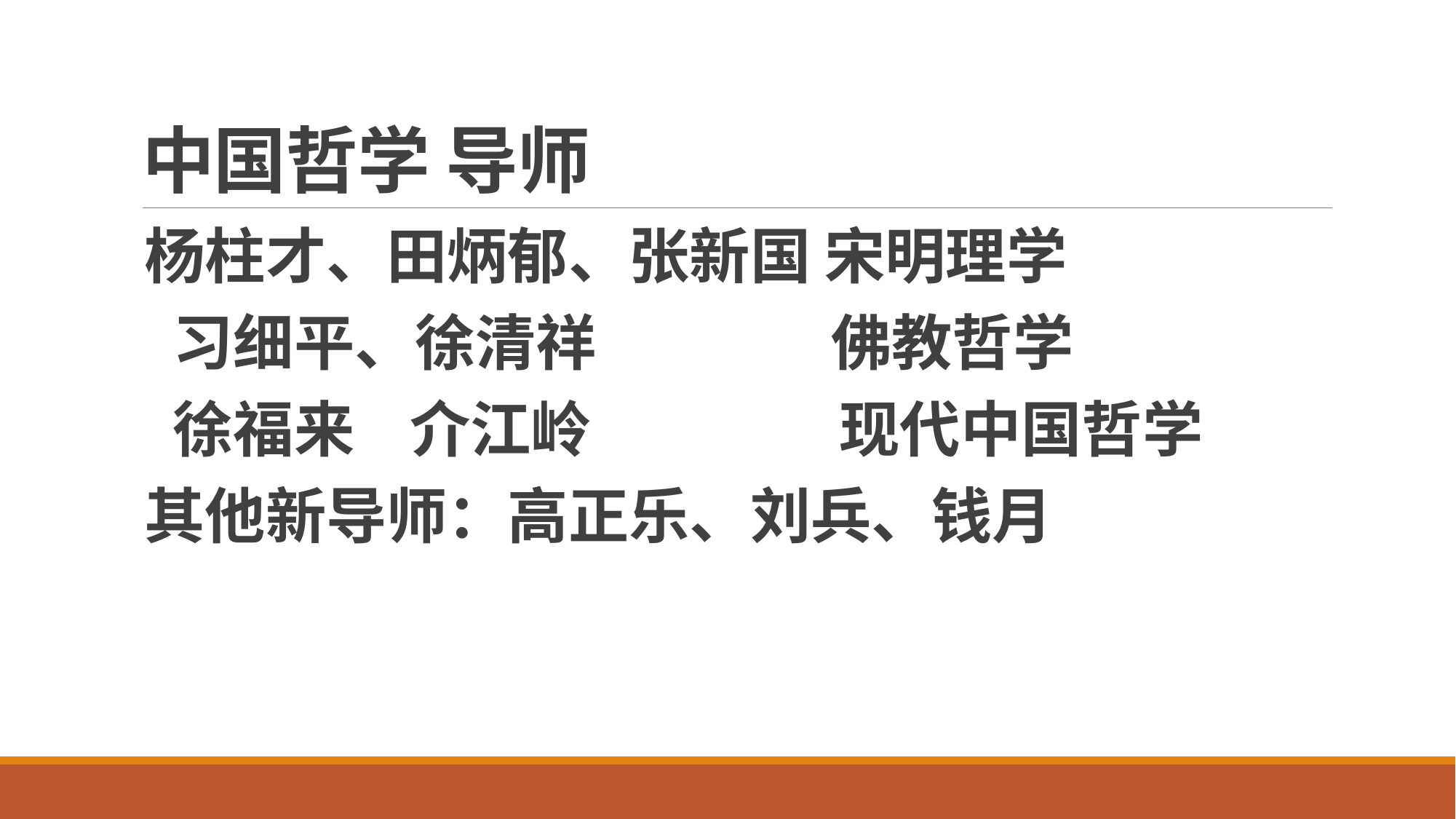

# 中国哲学 导师
杨柱才、田炳郁、张新国 宋明理学
 习细平、徐清祥                 佛教哲学
 徐福来    介江岭                  现代中国哲学
其他新导师：高正乐、刘兵、钱月